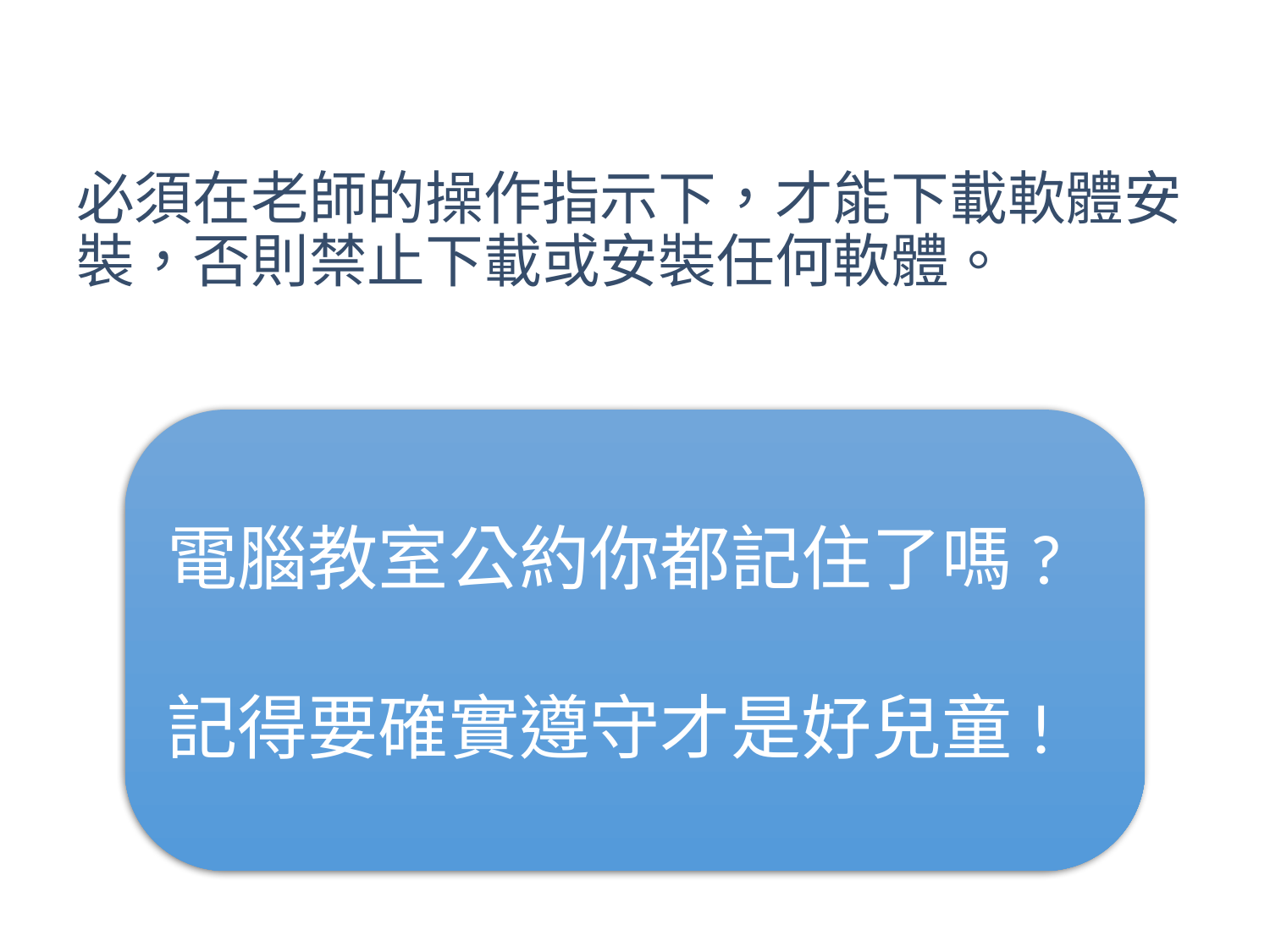

# 必須在老師的操作指示下，才能下載軟體安裝，否則禁止下載或安裝任何軟體。
電腦教室公約你都記住了嗎?

記得要確實遵守才是好兒童!